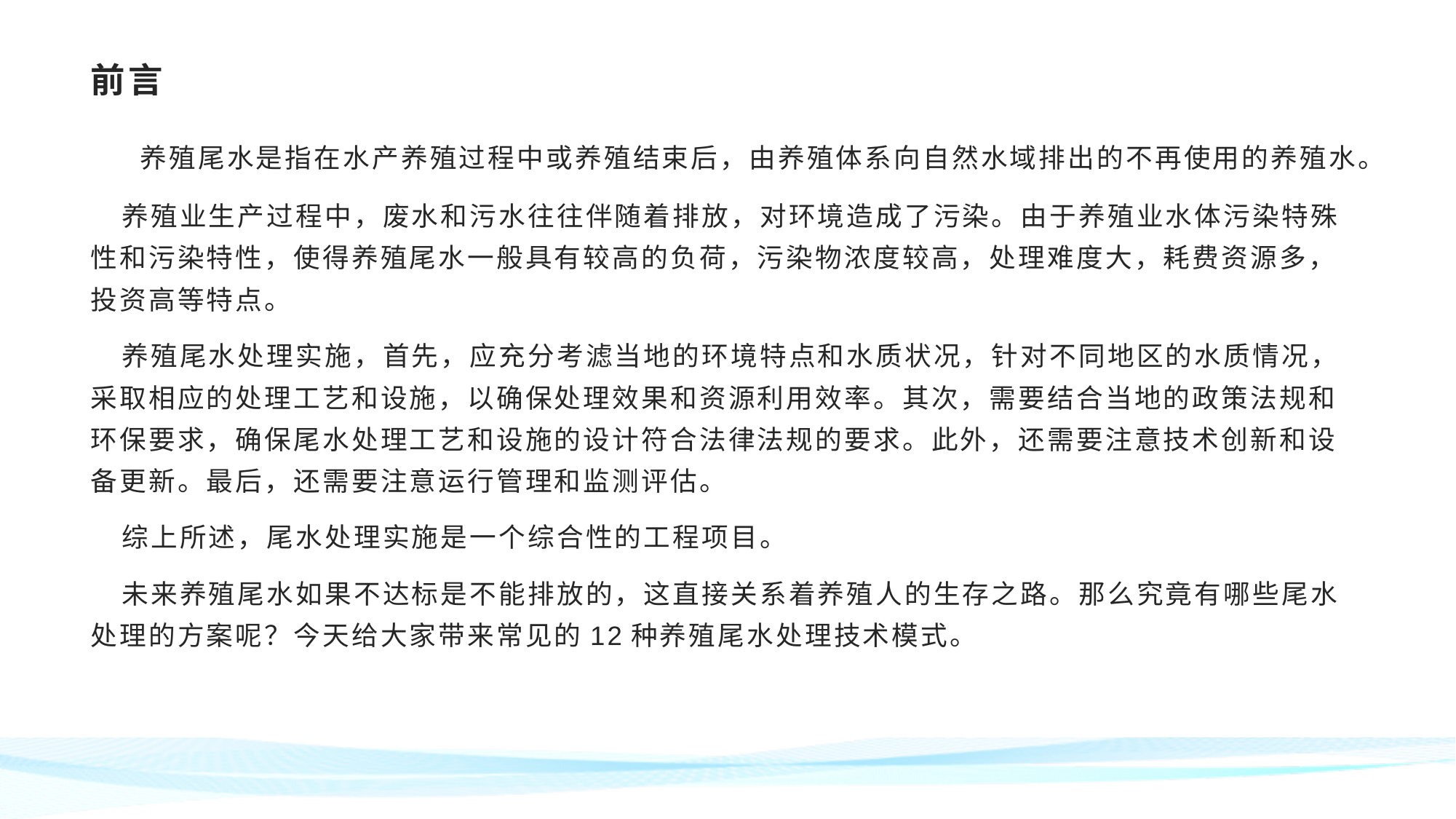

# 前言
    养殖尾水是指在水产养殖过程中或养殖结束后，由养殖体系向自然水域排出的不再使用的养殖水。
   养殖业生产过程中，废水和污水往往伴随着排放，对环境造成了污染。由于养殖业水体污染特殊性和污染特性，使得养殖尾水一般具有较高的负荷，污染物浓度较高，处理难度大，耗费资源多，投资高等特点。
   养殖尾水处理实施，首先，应充分考滤当地的环境特点和水质状况，针对不同地区的水质情况，采取相应的处理工艺和设施，以确保处理效果和资源利用效率。其次，需要结合当地的政策法规和环保要求，确保尾水处理工艺和设施的设计符合法律法规的要求。此外，还需要注意技术创新和设备更新。最后，还需要注意运行管理和监测评估。
   综上所述，尾水处理实施是一个综合性的工程项目。
   未来养殖尾水如果不达标是不能排放的，这直接关系着养殖人的生存之路。那么究竟有哪些尾水处理的方案呢？今天给大家带来常见的12种养殖尾水处理技术模式。

2